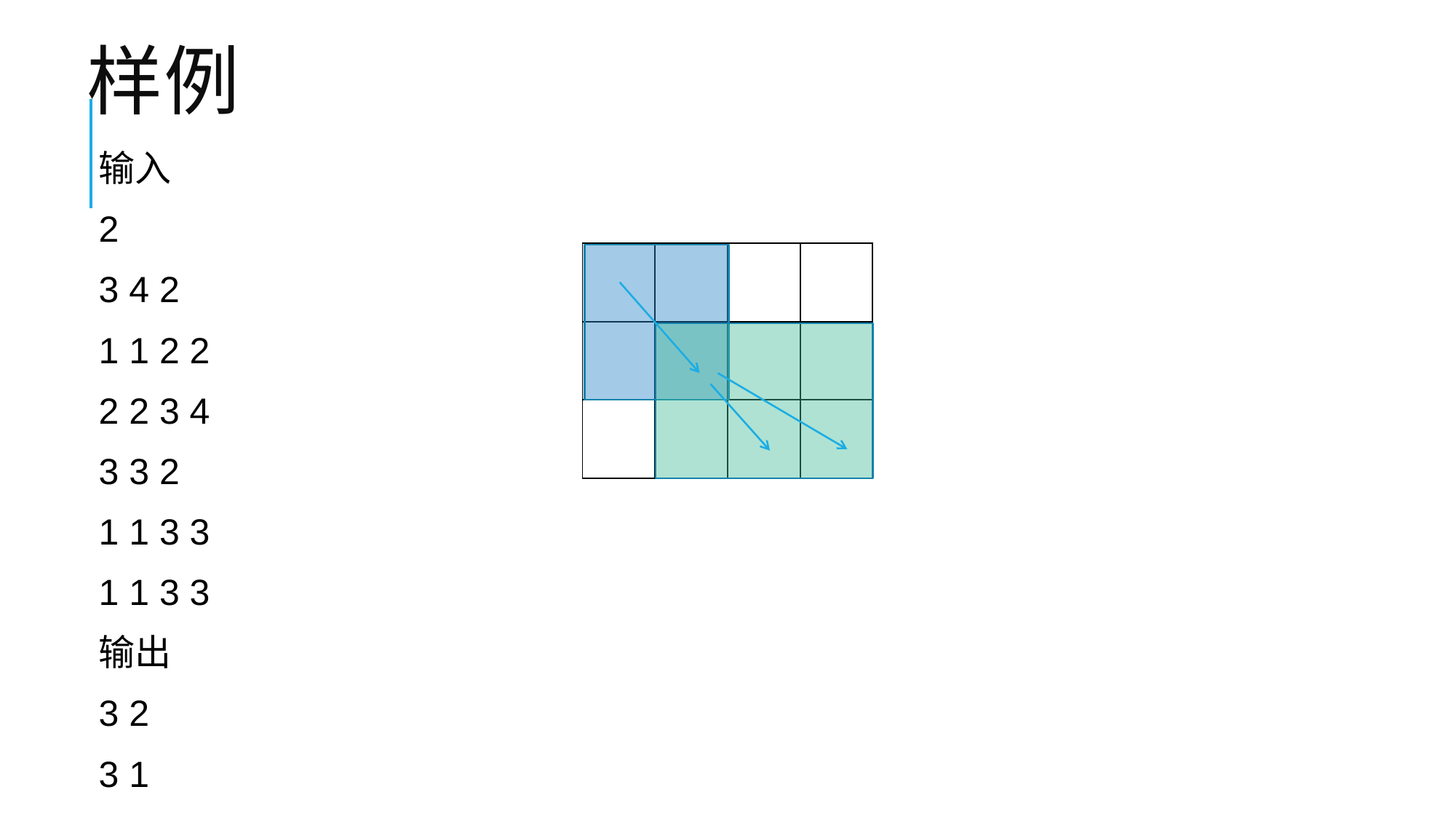

# 样例
输入
2
3 4 2
1 1 2 2
2 2 3 4
3 3 2
1 1 3 3
1 1 3 3
输出
3 2
3 1
|  |  |  |  |
| --- | --- | --- | --- |
|  |  |  |  |
|  |  |  |  |